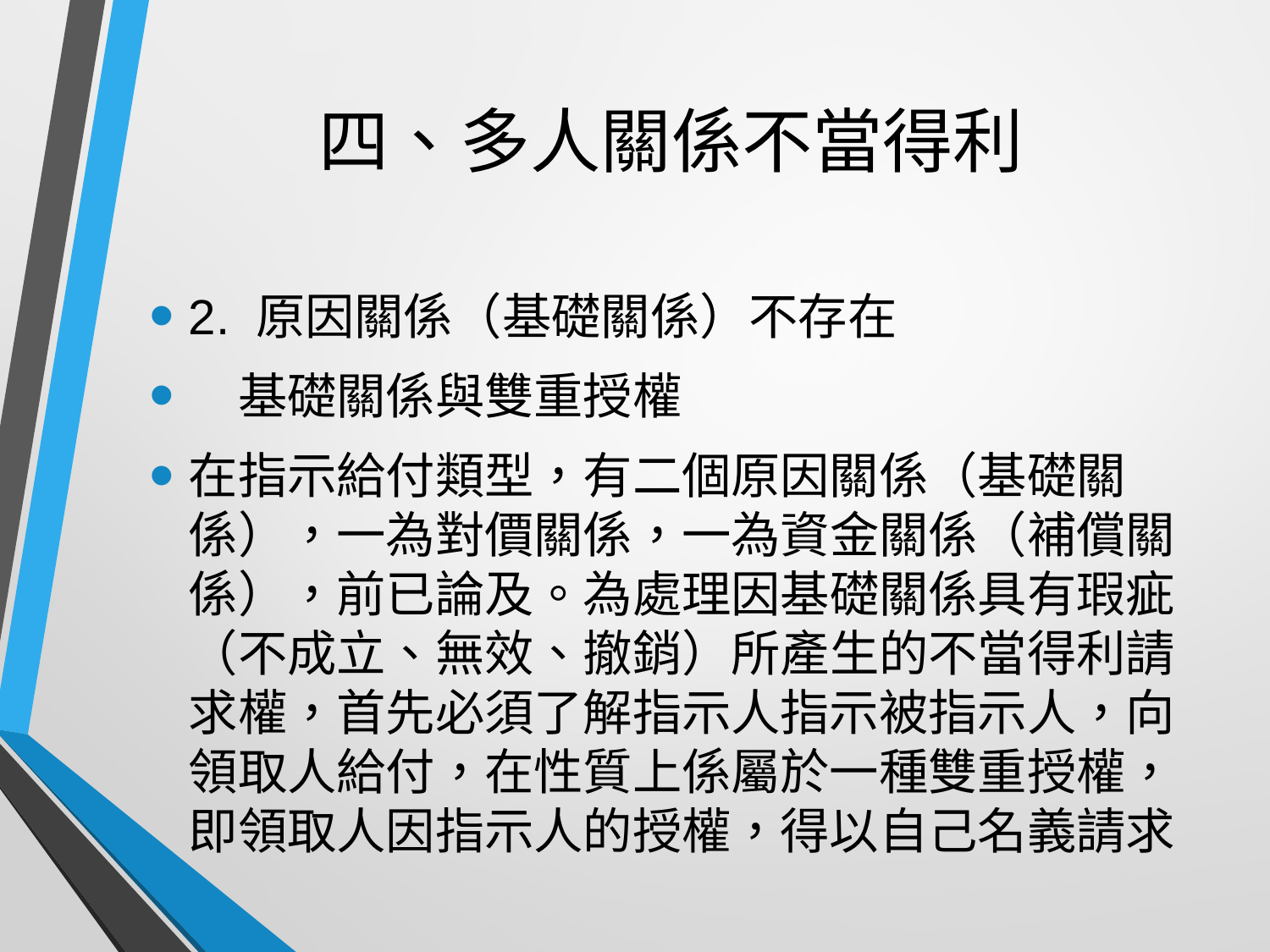

# 四、多人關係不當得利
2. 原因關係（基礎關係）不存在
　基礎關係與雙重授權
在指示給付類型，有二個原因關係（基礎關係），一為對價關係，一為資金關係（補償關係），前已論及。為處理因基礎關係具有瑕疵（不成立、無效、撤銷）所產生的不當得利請求權，首先必須了解指示人指示被指示人，向領取人給付，在性質上係屬於一種雙重授權，即領取人因指示人的授權，得以自己名義請求